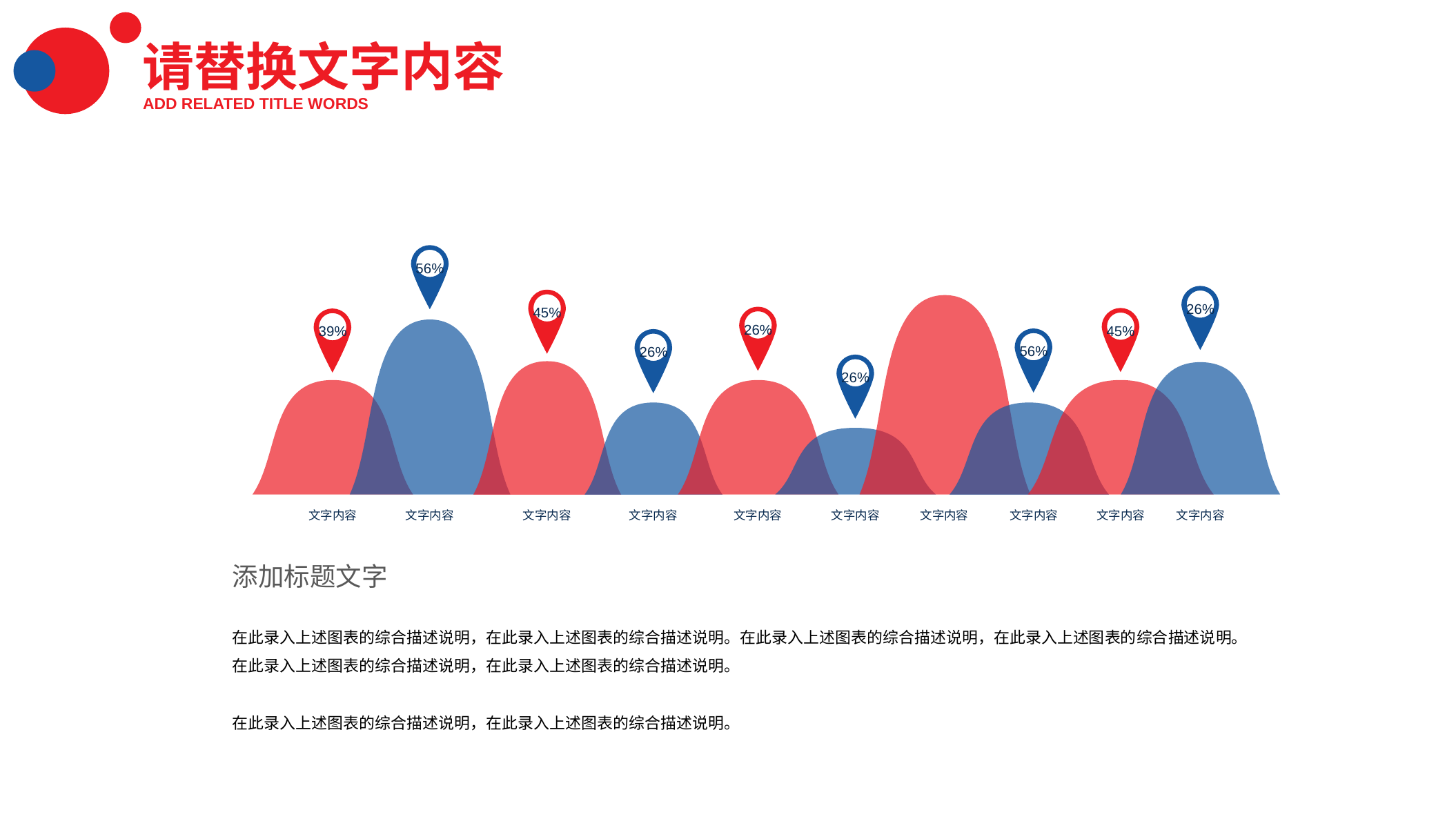

请替换文字内容
ADD RELATED TITLE WORDS

56%

26%

45%

文字内容

26%

45%

39%

文字内容

56%

26%

26%

文字内容

文字内容

文字内容

文字内容

文字内容

文字内容

文字内容

文字内容
添加标题文字
在此录入上述图表的综合描述说明，在此录入上述图表的综合描述说明。在此录入上述图表的综合描述说明，在此录入上述图表的综合描述说明。
在此录入上述图表的综合描述说明，在此录入上述图表的综合描述说明。

在此录入上述图表的综合描述说明，在此录入上述图表的综合描述说明。